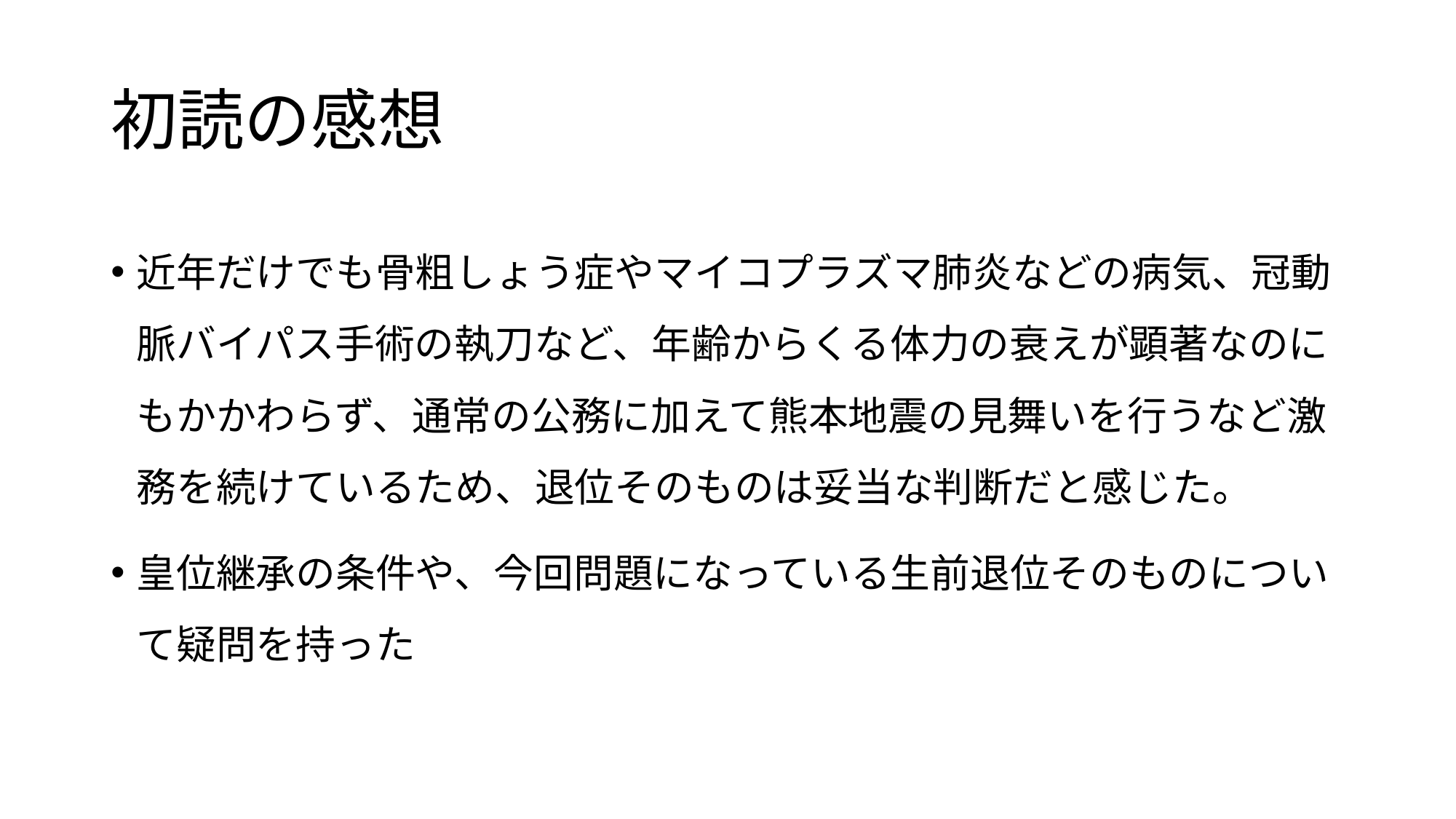

# 初読の感想
近年だけでも骨粗しょう症やマイコプラズマ肺炎などの病気、冠動脈バイパス手術の執刀など、年齢からくる体力の衰えが顕著なのにもかかわらず、通常の公務に加えて熊本地震の見舞いを行うなど激務を続けているため、退位そのものは妥当な判断だと感じた。
皇位継承の条件や、今回問題になっている生前退位そのものについて疑問を持った